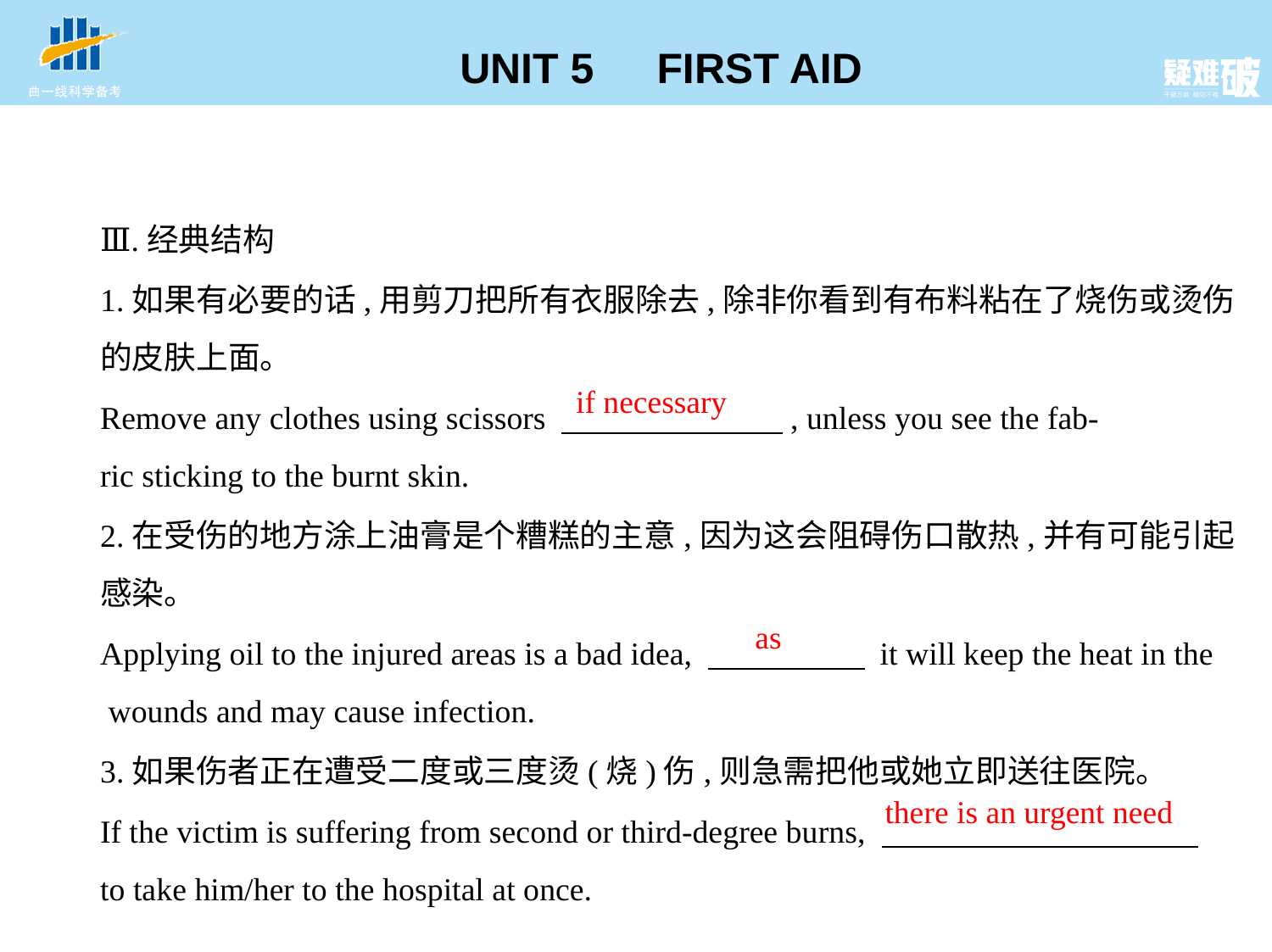

Ⅲ.经典结构
1.如果有必要的话,用剪刀把所有衣服除去,除非你看到有布料粘在了烧伤或烫伤
的皮肤上面。
Remove any clothes using scissors 　　　　　　    , unless you see the fab-
ric sticking to the burnt skin.
2.在受伤的地方涂上油膏是个糟糕的主意,因为这会阻碍伤口散热,并有可能引起
感染。
Applying oil to the injured areas is a bad idea, 　　　　     it will keep the heat in the
 wounds and may cause infection.
3.如果伤者正在遭受二度或三度烫(烧)伤,则急需把他或她立即送往医院。
If the victim is suffering from second or third-degree burns, 　　　　　　　　　    
to take him/her to the hospital at once.
if necessary
as
there is an urgent need